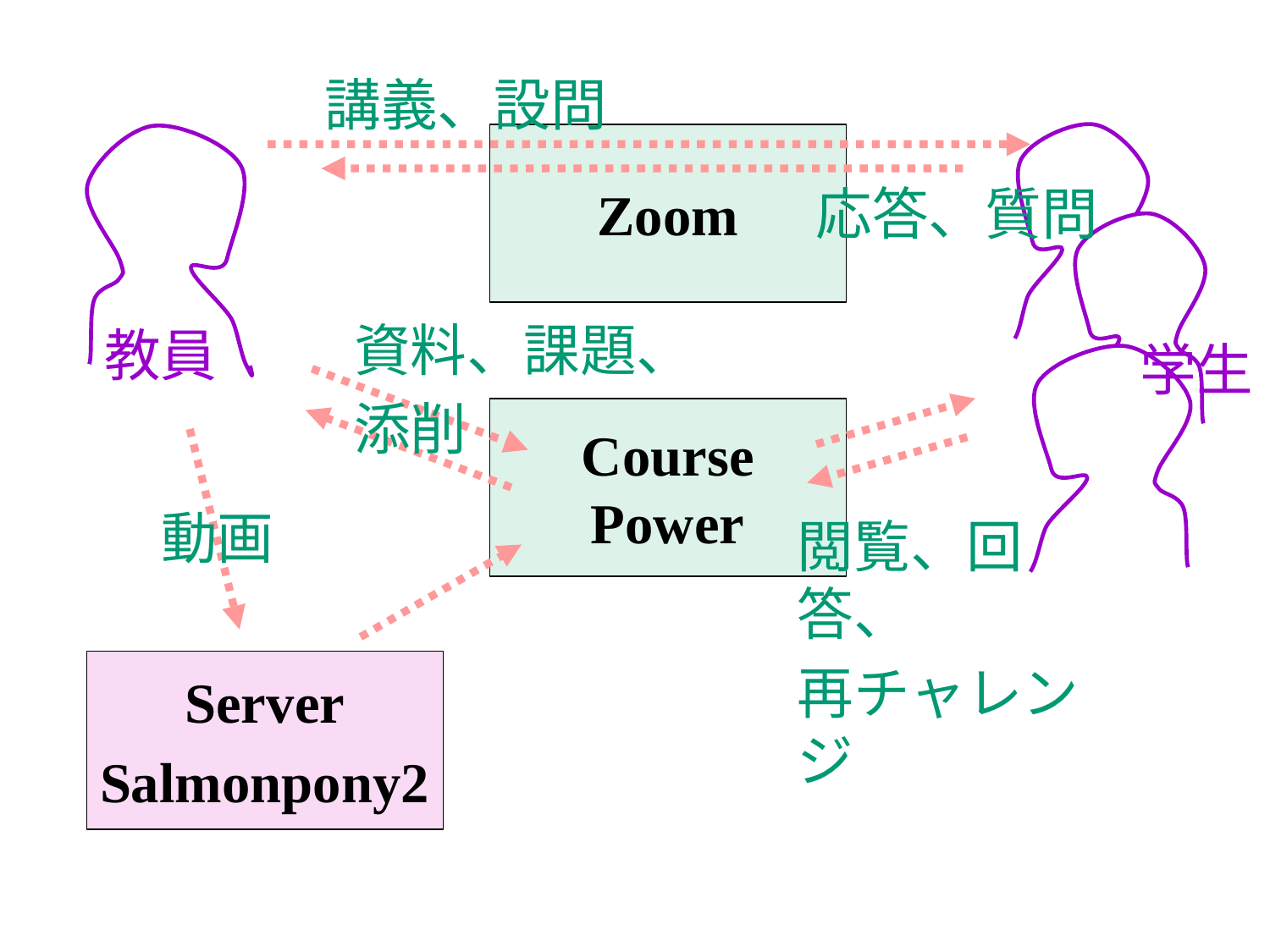

講義、設問

Zoom

応答、質問

資料、課題、
添削
教員
学生

Course Power

動画
閲覧、回答、
再チャレンジ

Server
Salmonpony2